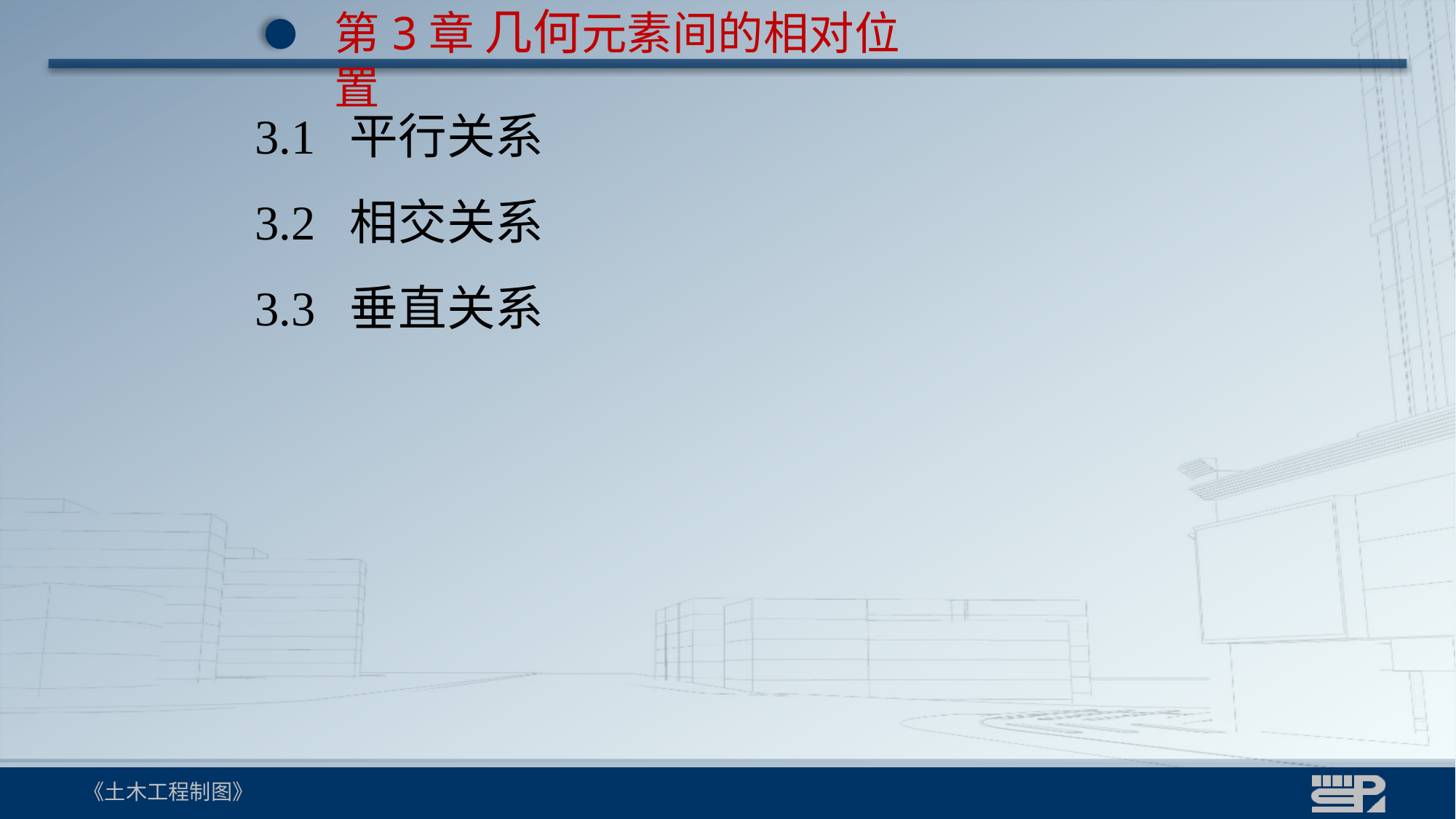

第3章 几何元素间的相对位置

3.1
平行关系
相交关系
3.2
3.3
垂直关系